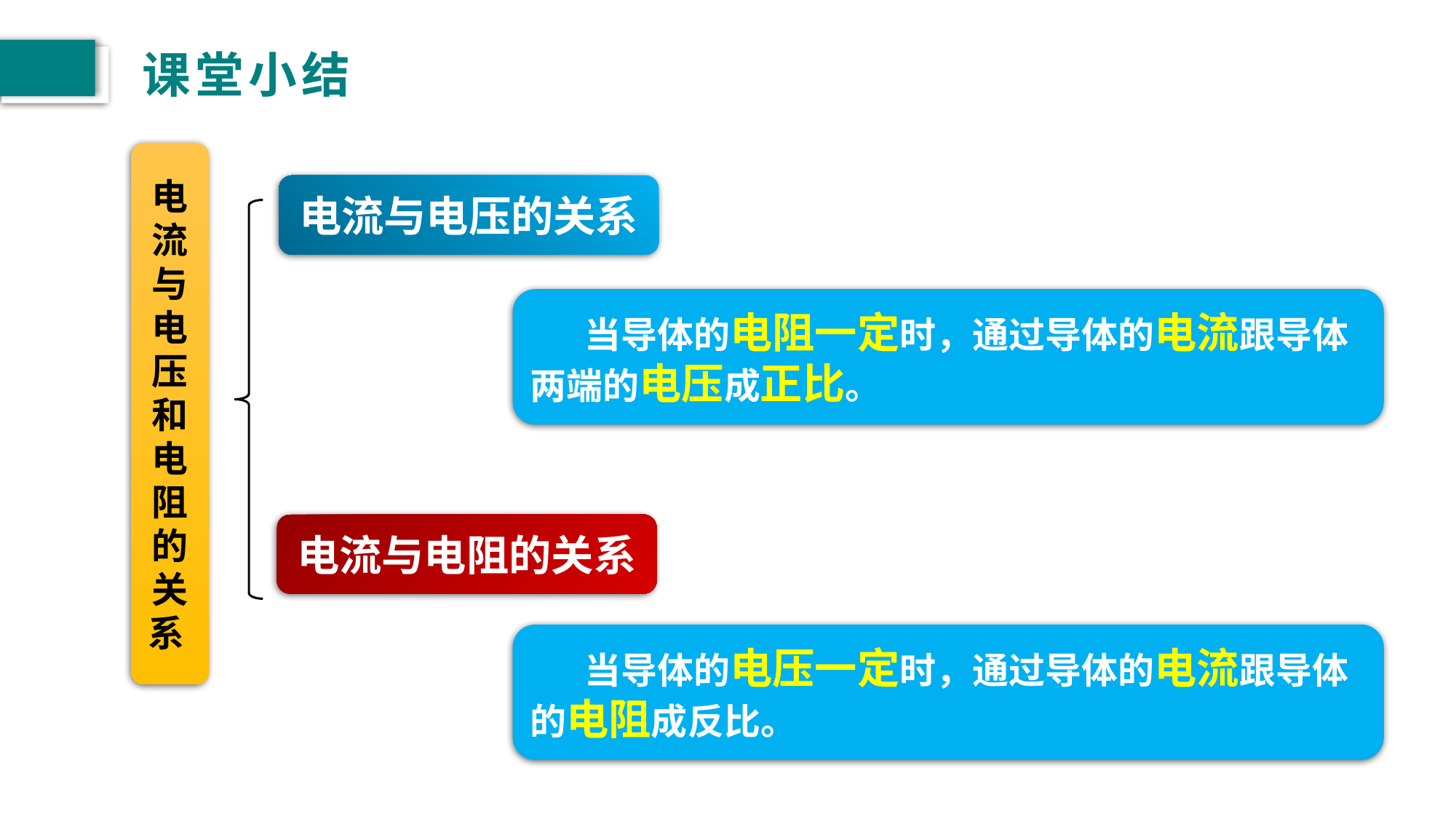

# 课堂小结
电流与电压和电阻的关系
电流与电压的关系

当导体的电阻一定时，通过导体的电流跟导体两端的电压成正比。
电流与电阻的关系
当导体的电压一定时，通过导体的电流跟导体的电阻成反比。